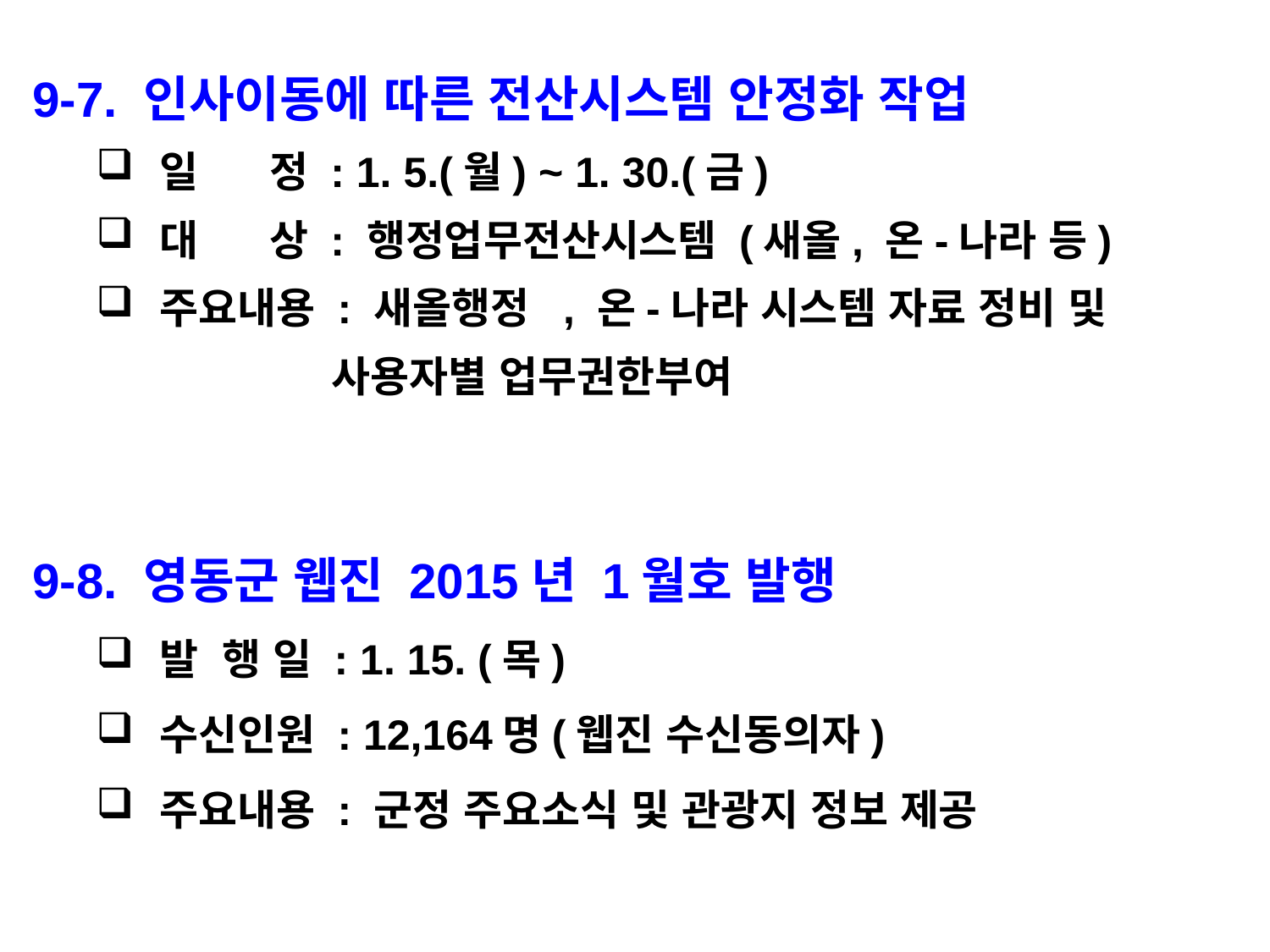

9-7. 인사이동에 따른 전산시스템 안정화 작업
일      정 : 1. 5.(월) ~ 1. 30.(금)
대      상 : 행정업무전산시스템 (새올, 온-나라 등)
주요내용 : 새올행정  , 온-나라 시스템 자료 정비 및
                   사용자별 업무권한부여
9-8. 영동군 웹진 2015년 1월호 발행
발  행 일 : 1. 15. (목)
수신인원 : 12,164명(웹진 수신동의자)
주요내용 : 군정 주요소식 및 관광지 정보 제공